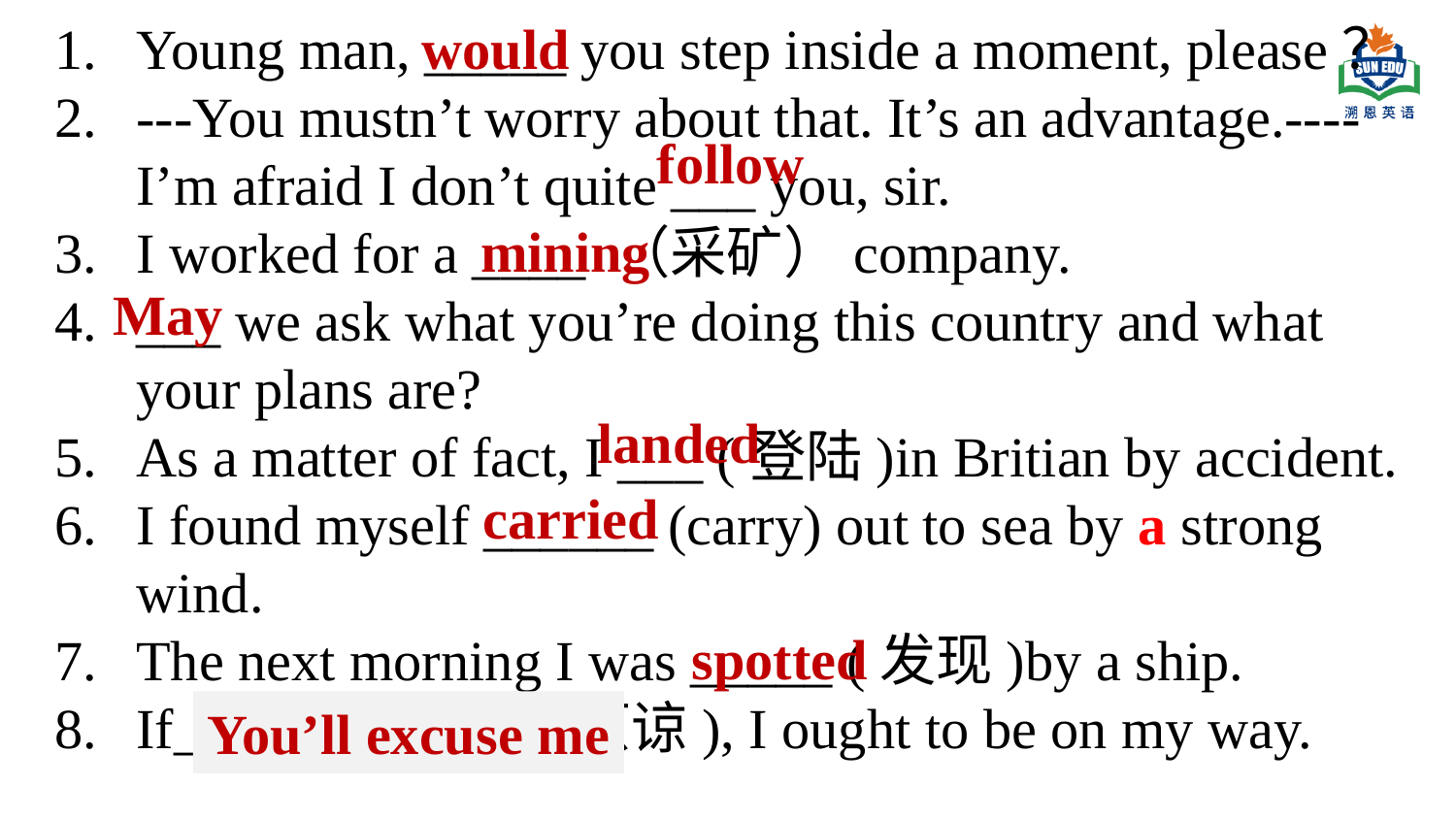

Young man, _____ you step inside a moment, please？
---You mustn’t worry about that. It’s an advantage.---- I’m afraid I don’t quite ___ you, sir.
I worked for a ____ （采矿）company.
___ we ask what you’re doing this country and what your plans are?
As a matter of fact, I ___ (登陆)in Britian by accident.
I found myself ______ (carry) out to sea by a strong wind.
The next morning I was _____ (发现)by a ship.
If___ ___ ____(请原谅), I ought to be on my way.
would
follow
mining
May
landed
carried
spotted
You’ll excuse me